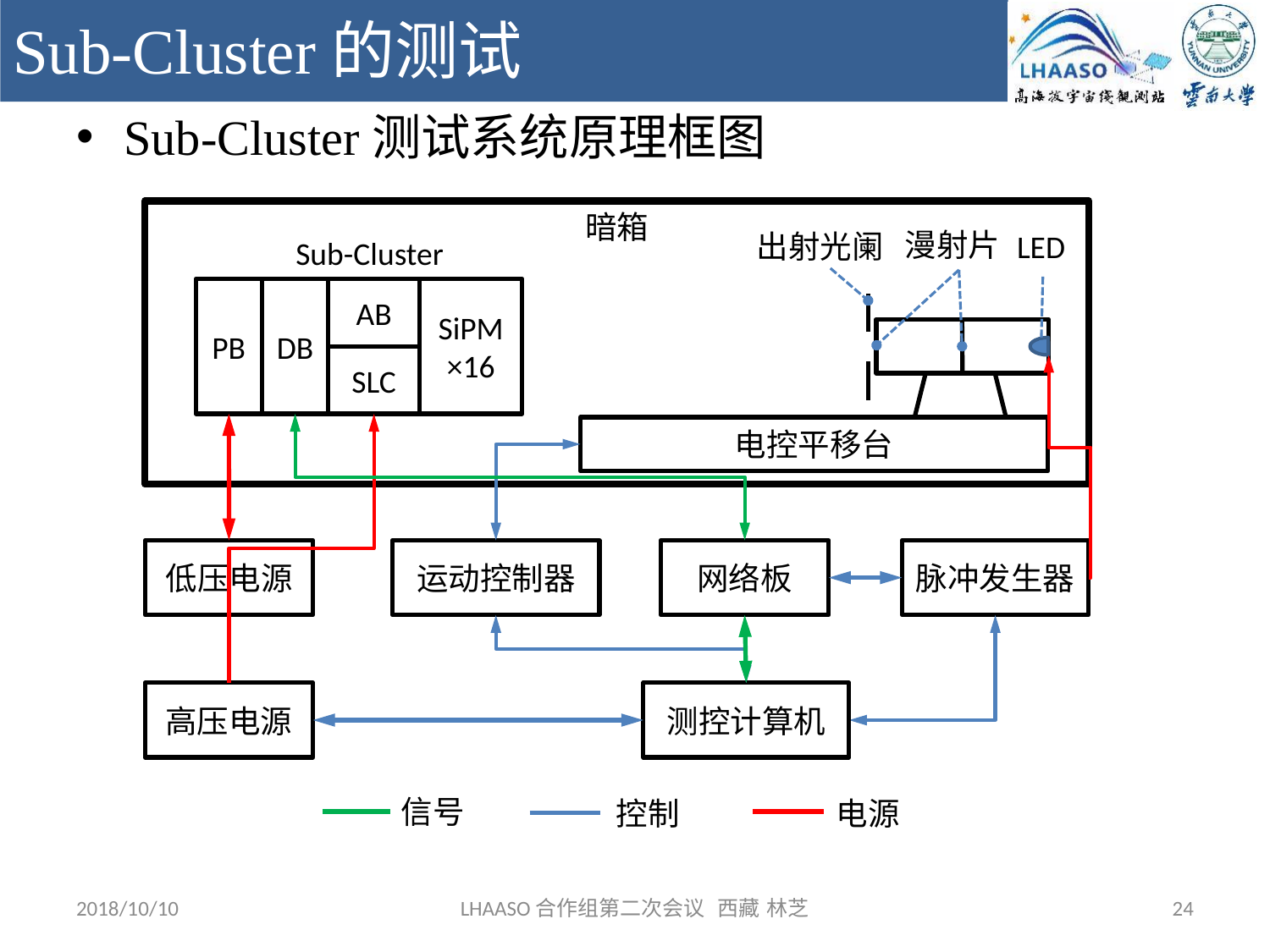

# Sub-Cluster的测试
Sub-Cluster测试系统原理框图
暗箱
漫射片
LED
出射光阑
Sub-Cluster
PB
DB
AB
SiPM
×16

SLC

电控平移台
网络板
脉冲发生器
低压电源
运动控制器
高压电源
测控计算机
信号
控制
电源
2018/10/10
LHAASO合作组第二次会议  西藏 林芝
24